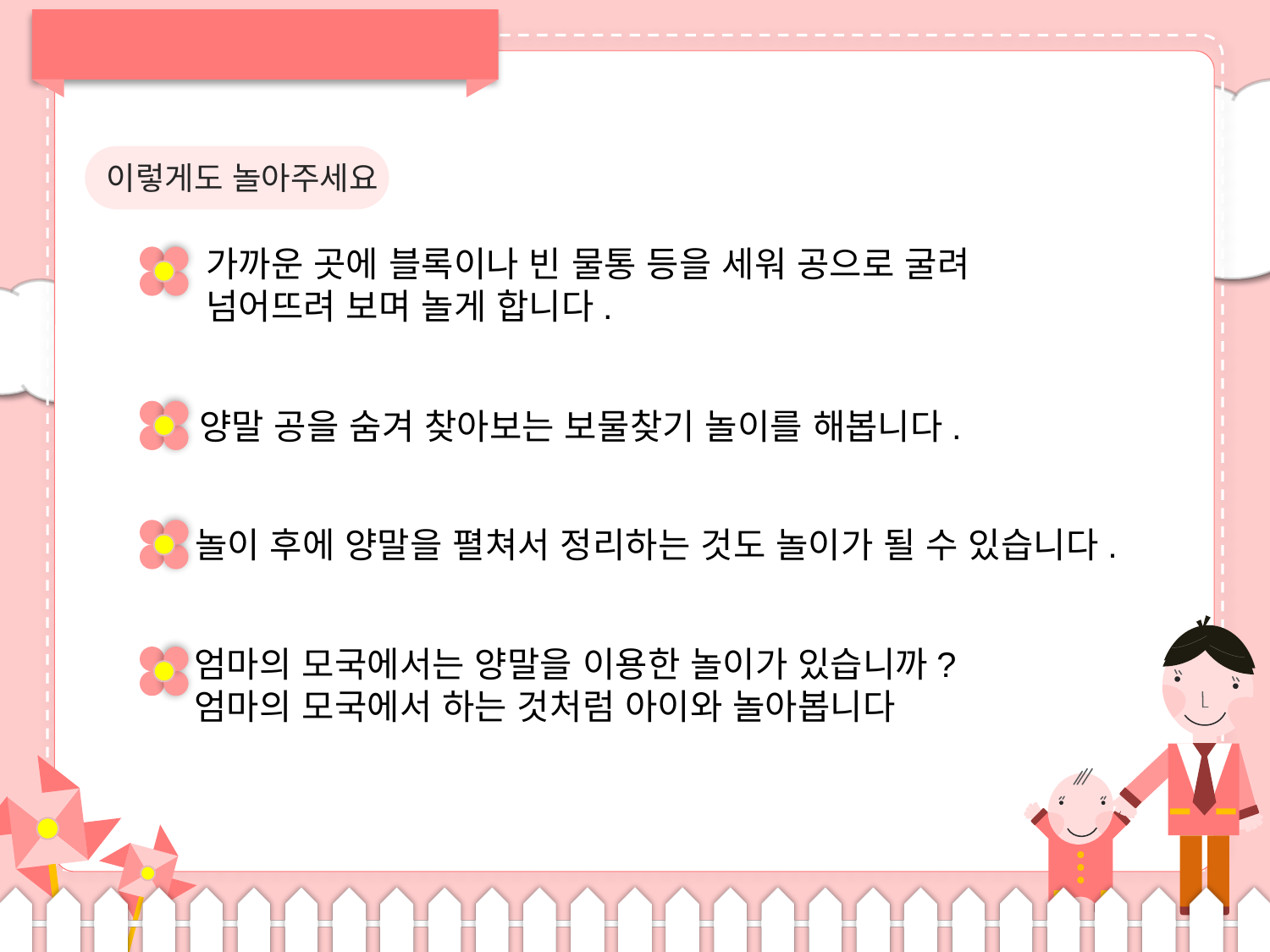

이렇게도 놀아주세요
가까운 곳에 블록이나 빈 물통 등을 세워 공으로 굴려
넘어뜨려 보며 놀게 합니다.

양말 공을 숨겨 찾아보는 보물찾기 놀이를 해봅니다.

놀이 후에 양말을 펼쳐서 정리하는 것도 놀이가 될 수 있습니다.

엄마의 모국에서는 양말을 이용한 놀이가 있습니까?
엄마의 모국에서 하는 것처럼 아이와 놀아봅니다